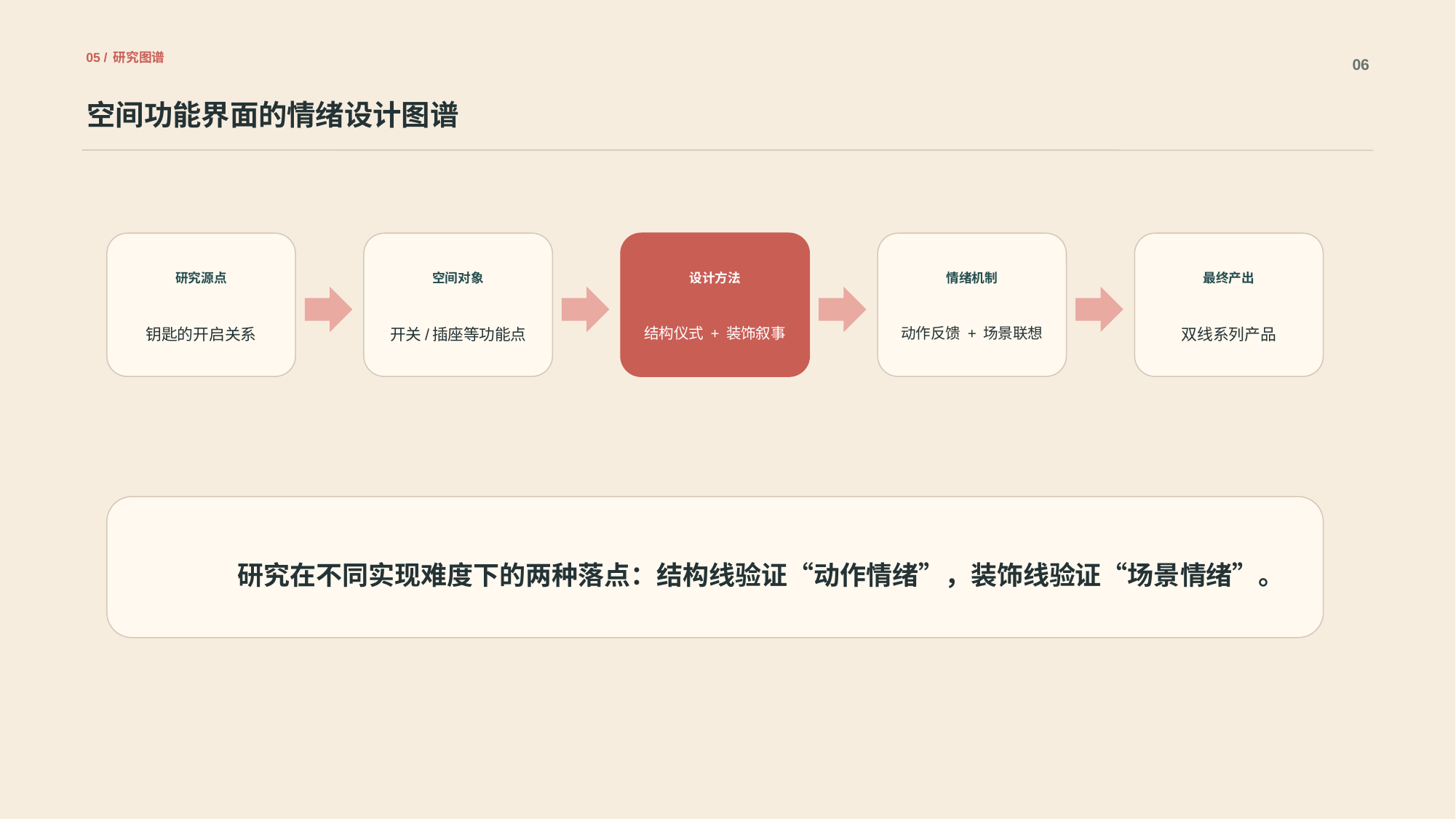

05 / 研究图谱
06
空间功能界面的情绪设计图谱

研究源点
空间对象
设计方法
情绪机制
最终产出

钥匙的开启关系
开关/插座等功能点
结构仪式 + 装饰叙事
动作反馈 + 场景联想
双线系列产品

研究在不同实现难度下的两种落点：结构线验证“动作情绪”，装饰线验证“场景情绪”。